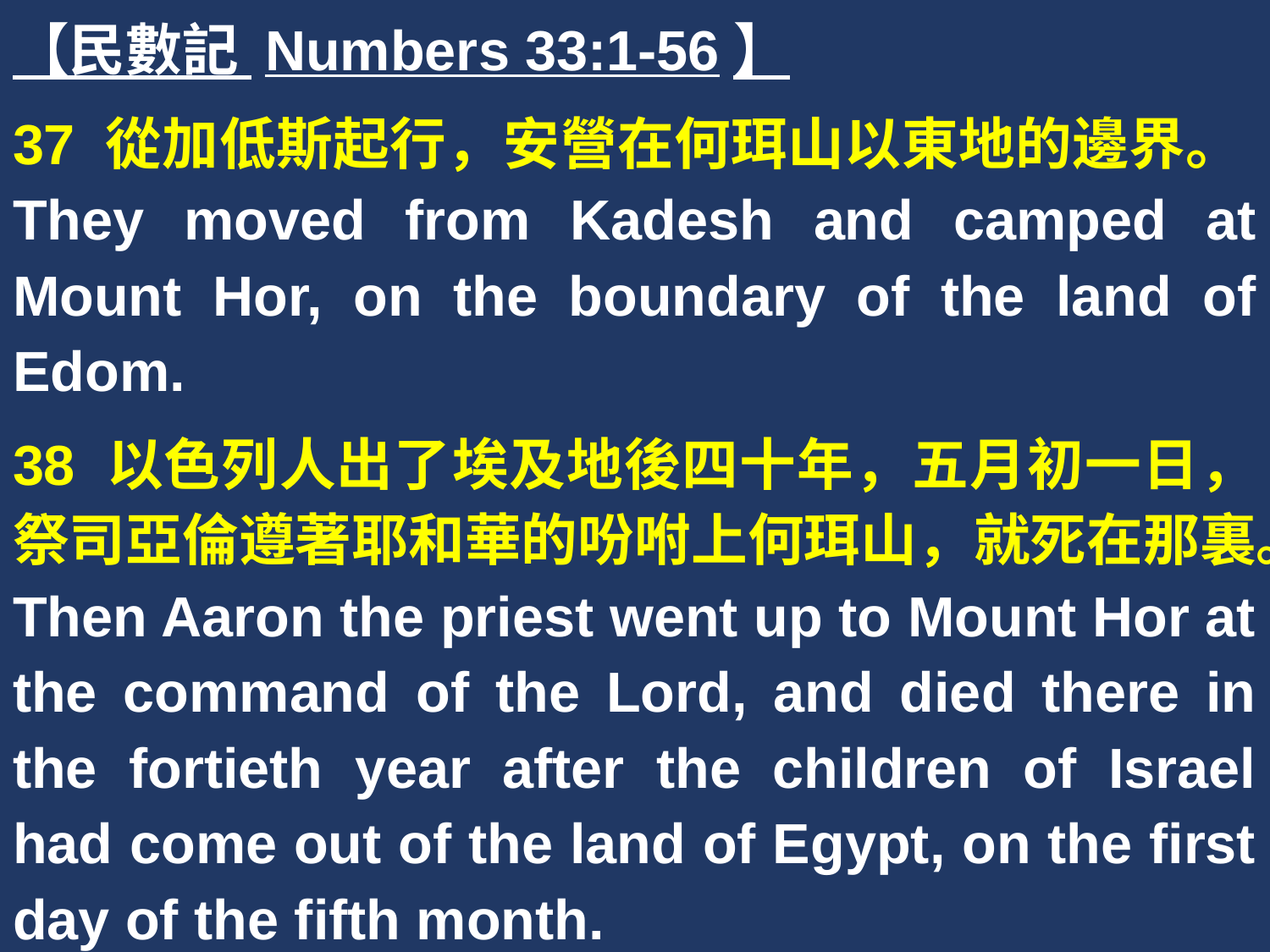

【民數記 Numbers 33:1-56】
37 從加低斯起行，安營在何珥山以東地的邊界。They moved from Kadesh and camped at Mount Hor, on the boundary of the land of Edom.
38 以色列人出了埃及地後四十年，五月初一日，祭司亞倫遵著耶和華的吩咐上何珥山，就死在那裏。Then Aaron the priest went up to Mount Hor at the command of the Lord, and died there in the fortieth year after the children of Israel had come out of the land of Egypt, on the first day of the fifth month.